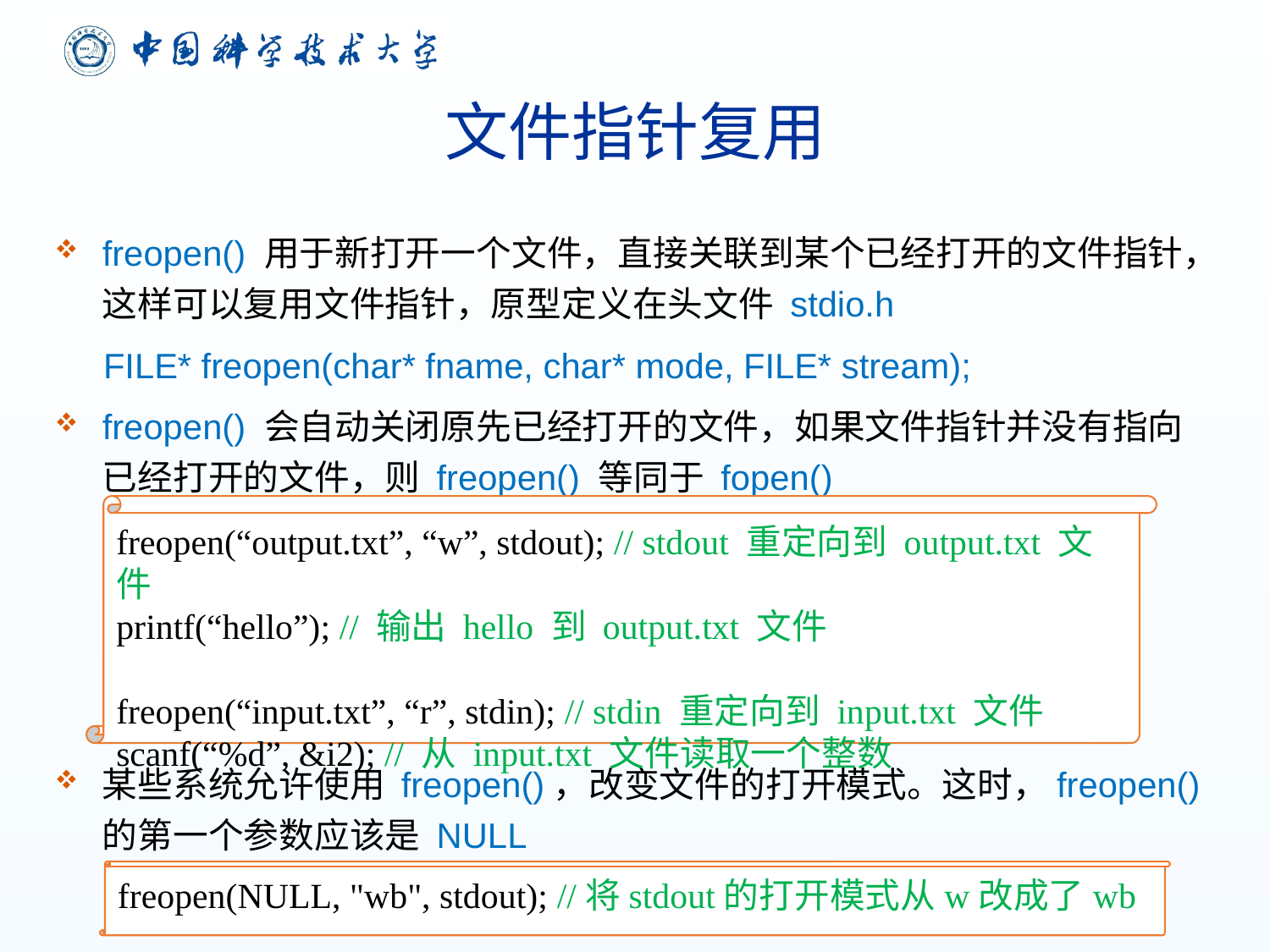

# 文件指针复用
freopen() 用于新打开一个文件，直接关联到某个已经打开的文件指针，这样可以复用文件指针，原型定义在头文件 stdio.h
     FILE* freopen(char* fname, char* mode, FILE* stream);
freopen() 会自动关闭原先已经打开的文件，如果文件指针并没有指向已经打开的文件，则 freopen() 等同于 fopen()

某些系统允许使用 freopen()，改变文件的打开模式。这时，freopen()的第一个参数应该是 NULL
freopen(“output.txt”, “w”, stdout); // stdout 重定向到 output.txt 文件
printf(“hello”); // 输出 hello 到 output.txt 文件

freopen(“input.txt”, “r”, stdin); // stdin 重定向到 input.txt 文件
scanf(“%d”, &i2); // 从 input.txt 文件读取一个整数
freopen(NULL, "wb", stdout); //将stdout的打开模式从w改成了wb